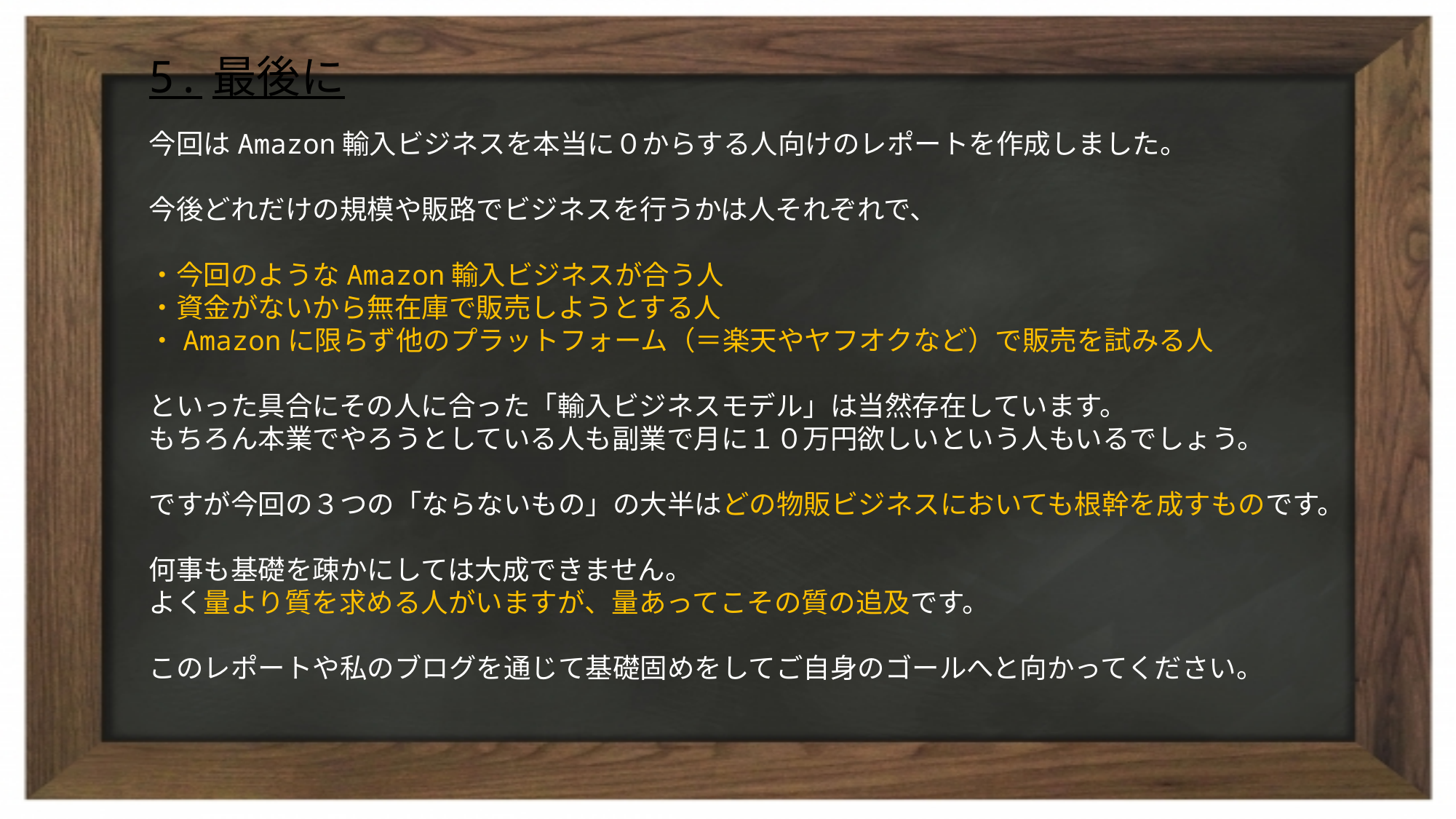

# 5.最後に
今回はAmazon輸入ビジネスを本当に０からする人向けのレポートを作成しました。

今後どれだけの規模や販路でビジネスを行うかは人それぞれで、

・今回のようなAmazon輸入ビジネスが合う人
・資金がないから無在庫で販売しようとする人
・Amazonに限らず他のプラットフォーム（＝楽天やヤフオクなど）で販売を試みる人

といった具合にその人に合った「輸入ビジネスモデル」は当然存在しています。
もちろん本業でやろうとしている人も副業で月に１０万円欲しいという人もいるでしょう。

ですが今回の３つの「ならないもの」の大半はどの物販ビジネスにおいても根幹を成すものです。

何事も基礎を疎かにしては大成できません。
よく量より質を求める人がいますが、量あってこその質の追及です。

このレポートや私のブログを通じて基礎固めをしてご自身のゴールへと向かってください。